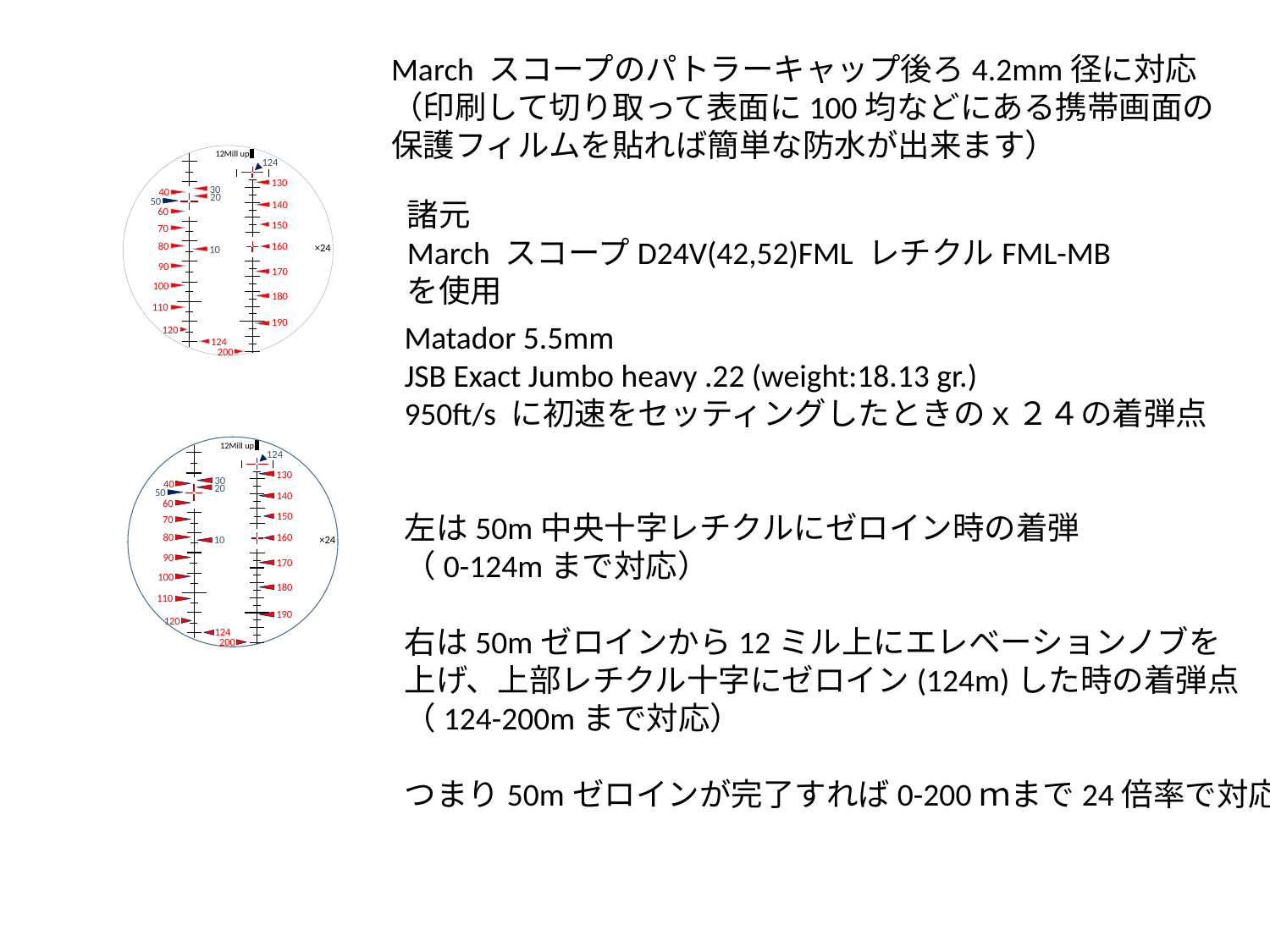

March スコープのパトラーキャップ後ろ4.2mm径に対応
（印刷して切り取って表面に100均などにある携帯画面の
保護フィルムを貼れば簡単な防水が出来ます）

12Mill up

124
30
40
20

50

60
70
80
10
90
100
110
120

130

140
150
160
×24
170
180
190
124
200

諸元
March スコープD24V(42,52)FML レチクルFML-MB
を使用

Matador 5.5mm
JSB Exact Jumbo heavy .22 (weight:18.13 gr.)
950ft/s に初速をセッティングしたときのｘ２４の着弾点

左は50m中央十字レチクルにゼロイン時の着弾
（0-124mまで対応）

右は50mゼロインから12ミル上にエレベーションノブを
上げ、上部レチクル十字にゼロイン(124m)した時の着弾点
（124-200mまで対応）

つまり50mゼロインが完了すれば0-200ｍまで24倍率で対応

12Mill up

124
30

40
20

50

60

70

80
10

90

100

110

120

130

140

150

160
×24

170

180

190

124

200